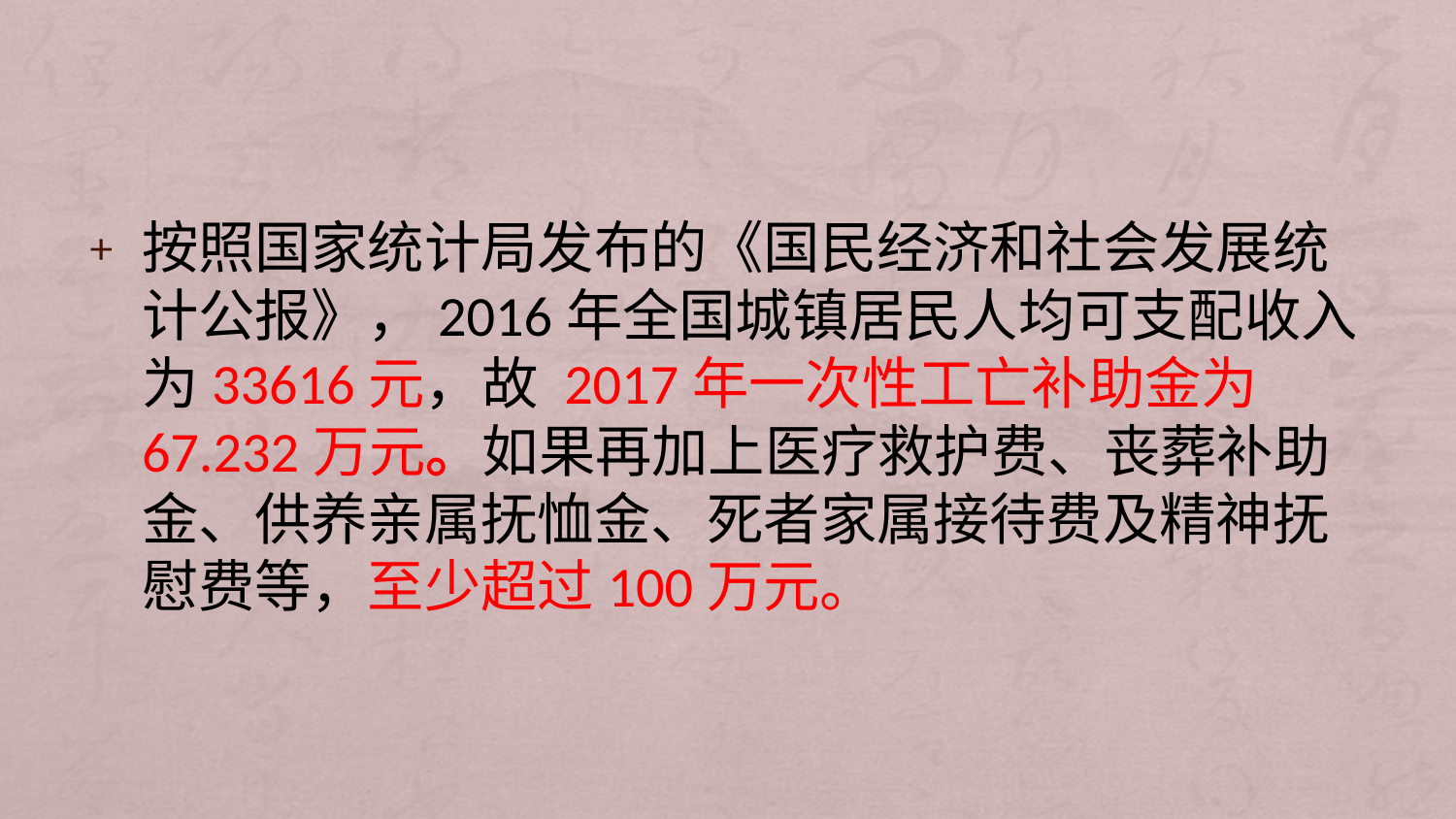

法律责任

按照国家统计局发布的《国民经济和社会发展统计公报》，2016年全国城镇居民人均可支配收入为33616元，故 2017年一次性工亡补助金为67.232万元。如果再加上医疗救护费、丧葬补助金、供养亲属抚恤金、死者家属接待费及精神抚慰费等，至少超过100万元。